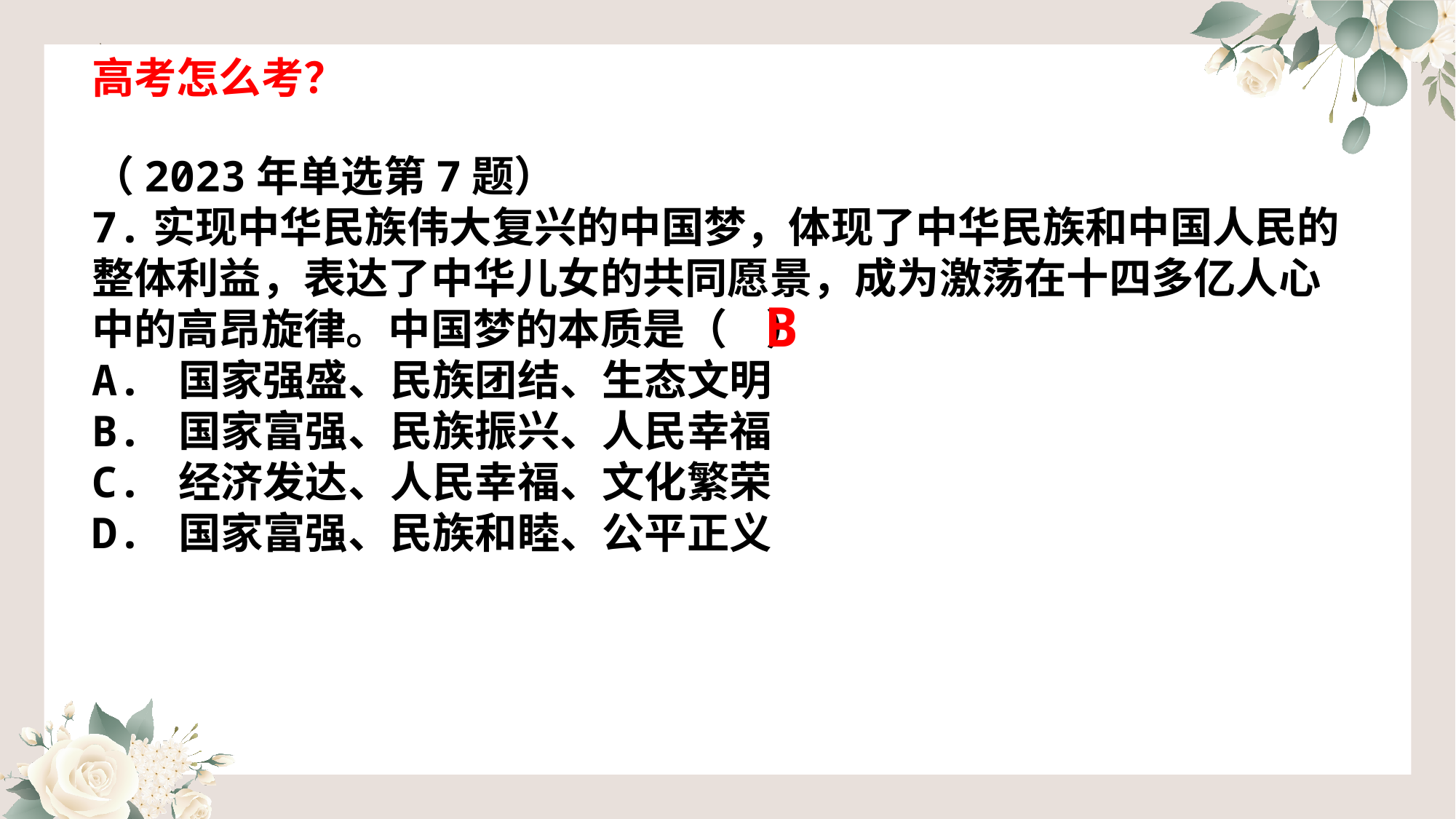

高考怎么考？
（2023年单选第7题）
7.实现中华民族伟大复兴的中国梦，体现了中华民族和中国人民的整体利益，表达了中华儿女的共同愿景，成为激荡在十四多亿人心中的高昂旋律。中国梦的本质是（    ）
A. 国家强盛、民族团结、生态文明
B. 国家富强、民族振兴、人民幸福
C. 经济发达、人民幸福、文化繁荣
D. 国家富强、民族和睦、公平正义
B